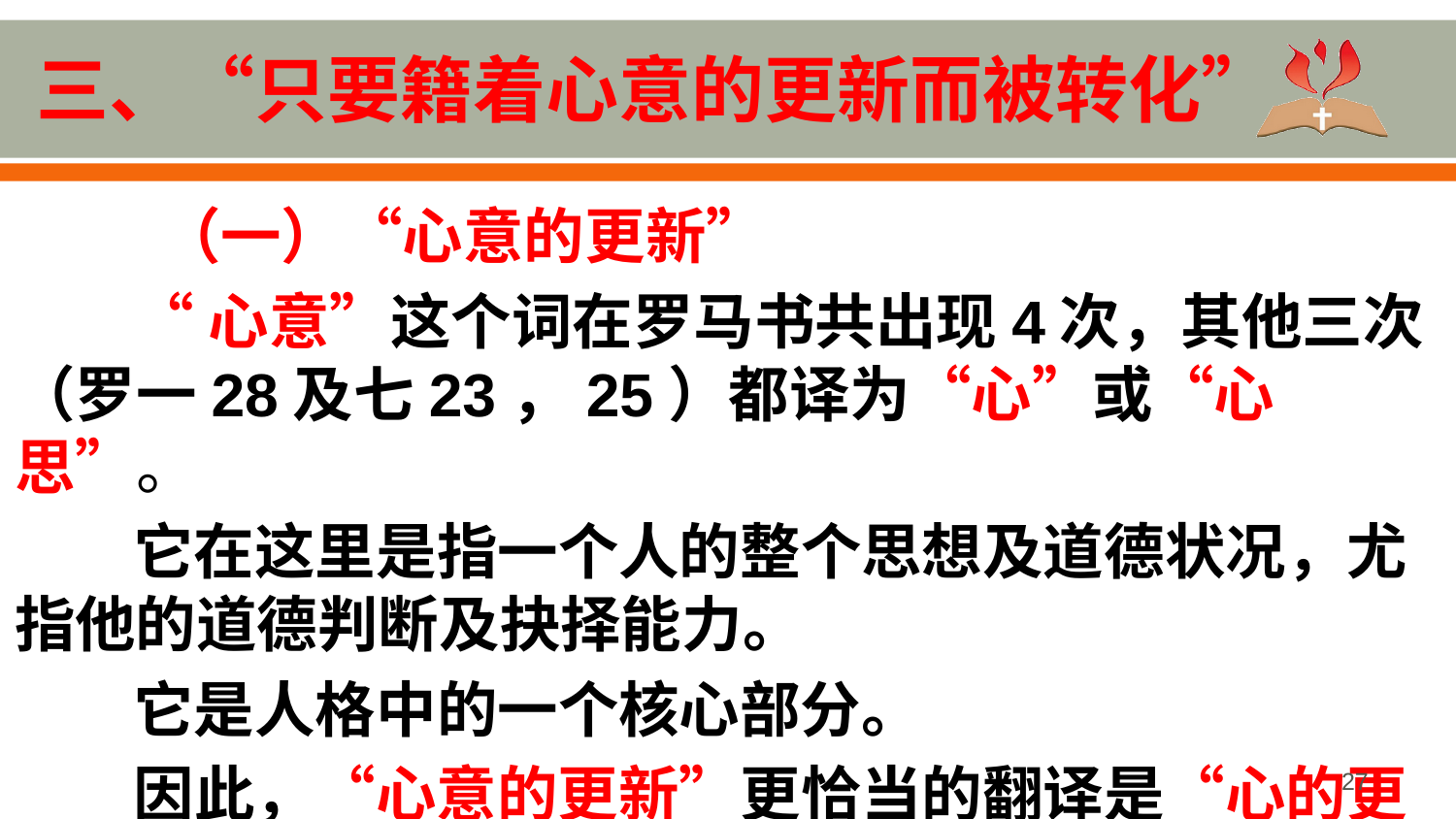

# 三、“只要籍着心意的更新而被转化”
	（一）“心意的更新”
“心意”这个词在罗马书共出现4次，其他三次（罗一28及七23，25）都译为“心”或“心思”。
它在这里是指一个人的整个思想及道德状况，尤指他的道德判断及抉择能力。
它是人格中的一个核心部分。
因此，“心意的更新”更恰当的翻译是“心的更新”。

27